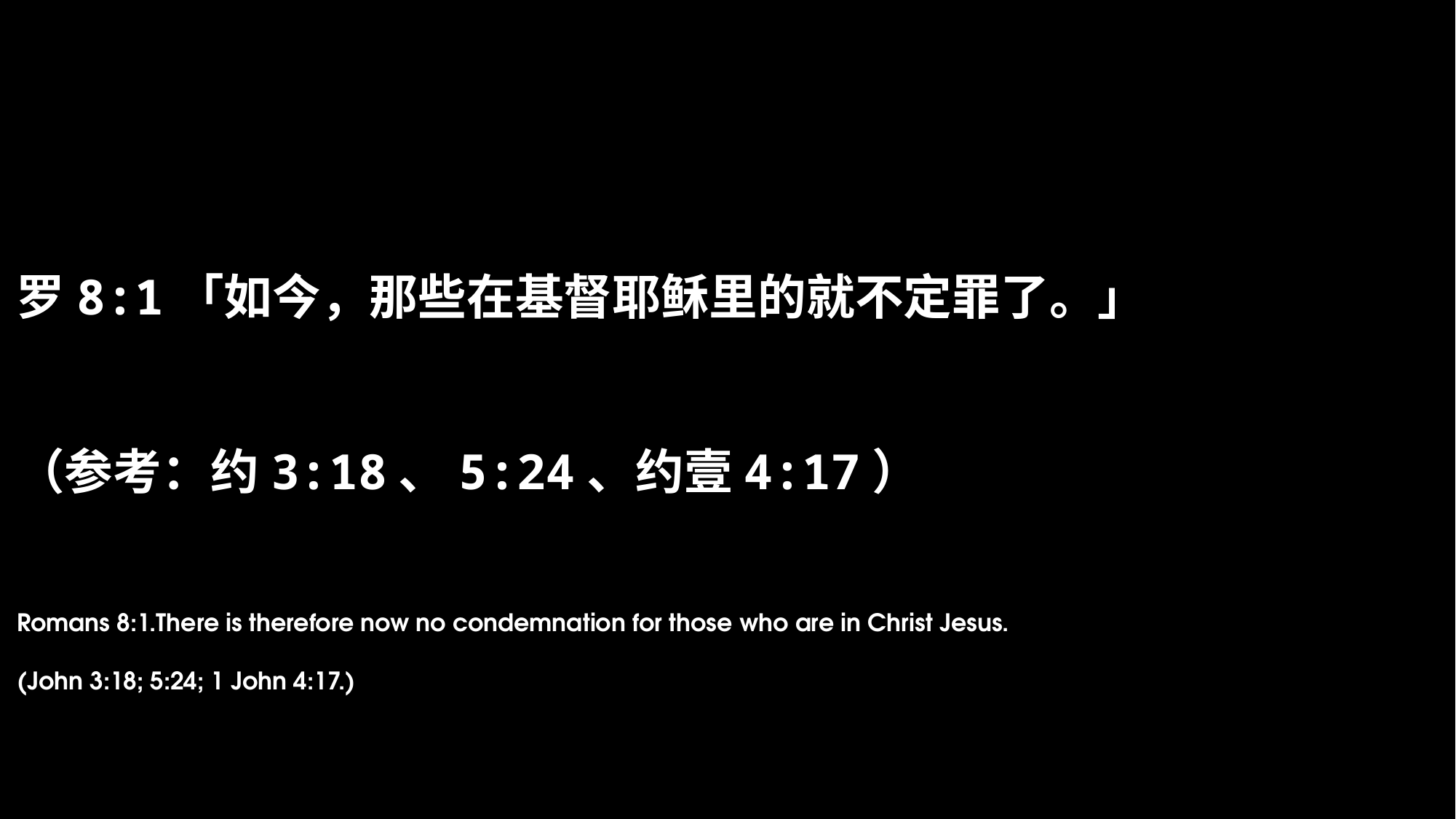

罗8:1「如今，那些在基督耶稣里的就不定罪了。」

（参考：约3:18、5:24、约壹4:17）
Romans 8:1.There is therefore now no condemnation for those who are in Christ Jesus.

(John 3:18; 5:24; 1 John 4:17.)